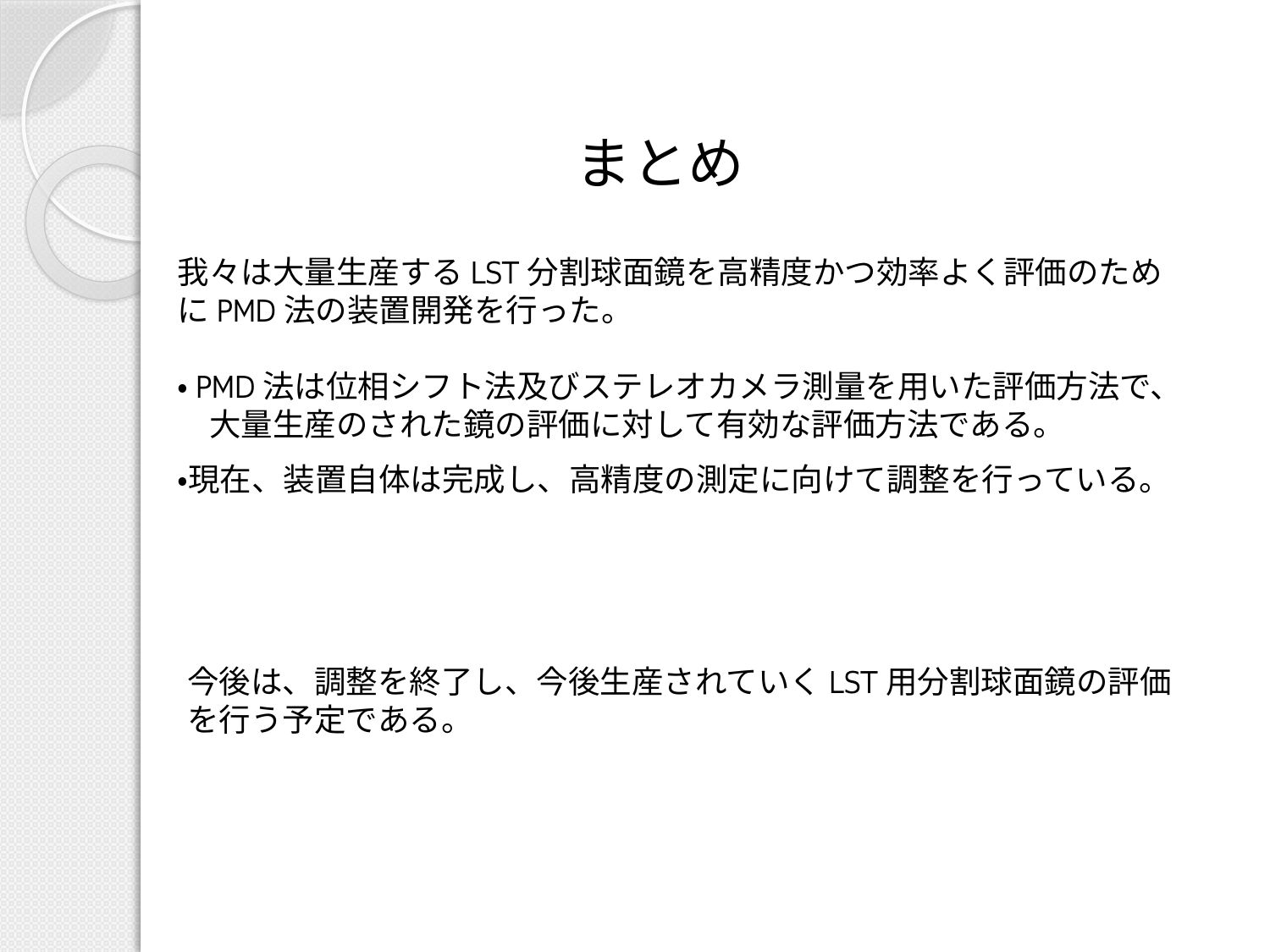

# まとめ
我々は大量生産するLST分割球面鏡を高精度かつ効率よく評価のためにPMD法の装置開発を行った。

・PMD法は位相シフト法及びステレオカメラ測量を用いた評価方法で、
　大量生産のされた鏡の評価に対して有効な評価方法である。

・現在、装置自体は完成し、高精度の測定に向けて調整を行っている。
今後は、調整を終了し、今後生産されていくLST用分割球面鏡の評価を行う予定である。